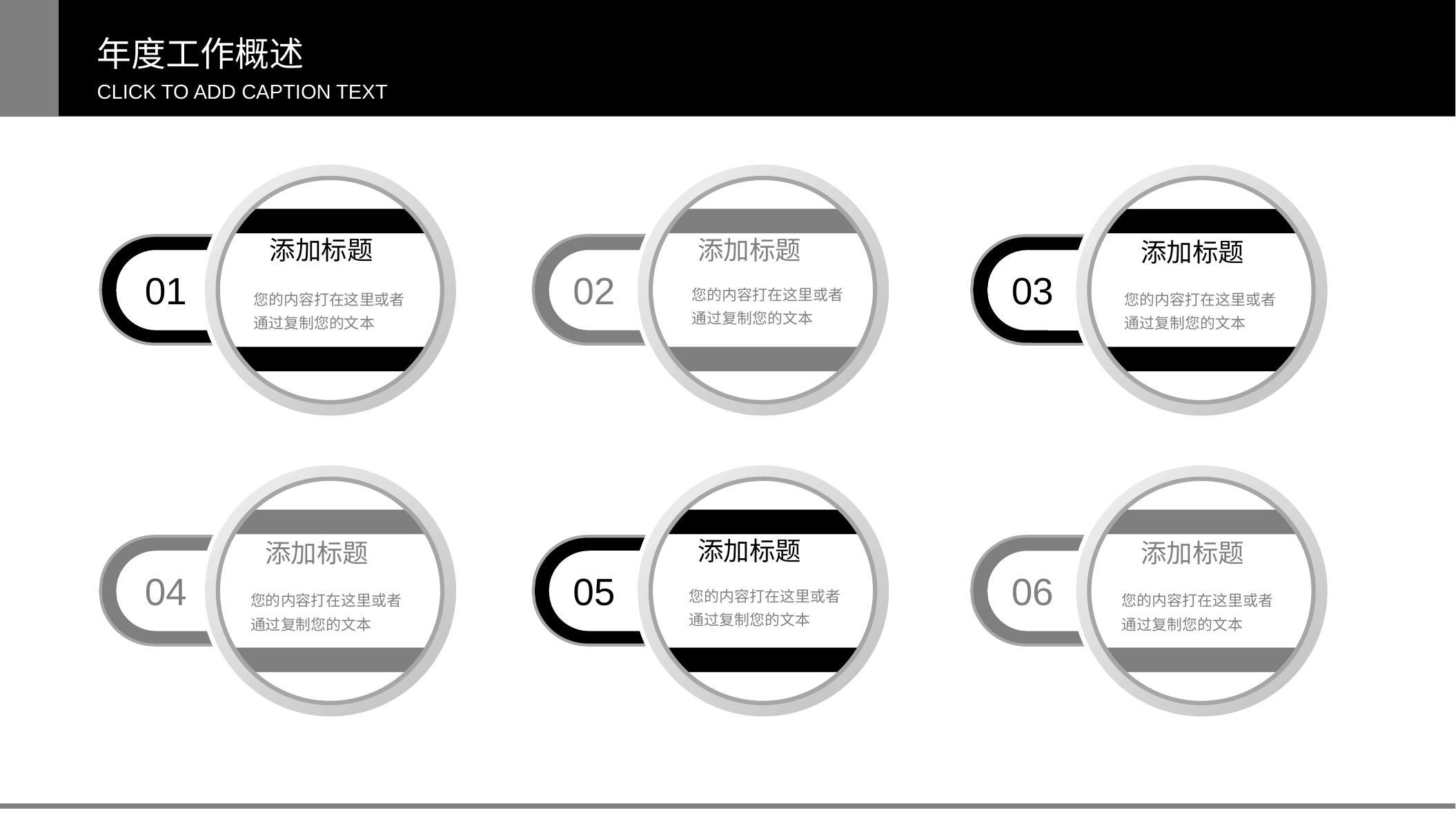

年度工作概述
CLICK TO ADD CAPTION TEXT

添加标题
您的内容打在这里或者通过复制您的文本
添加标题
您的内容打在这里或者通过复制您的文本
添加标题
您的内容打在这里或者通过复制您的文本

01

02

03

添加标题
您的内容打在这里或者通过复制您的文本
添加标题
您的内容打在这里或者通过复制您的文本
添加标题
您的内容打在这里或者通过复制您的文本

04

05

06